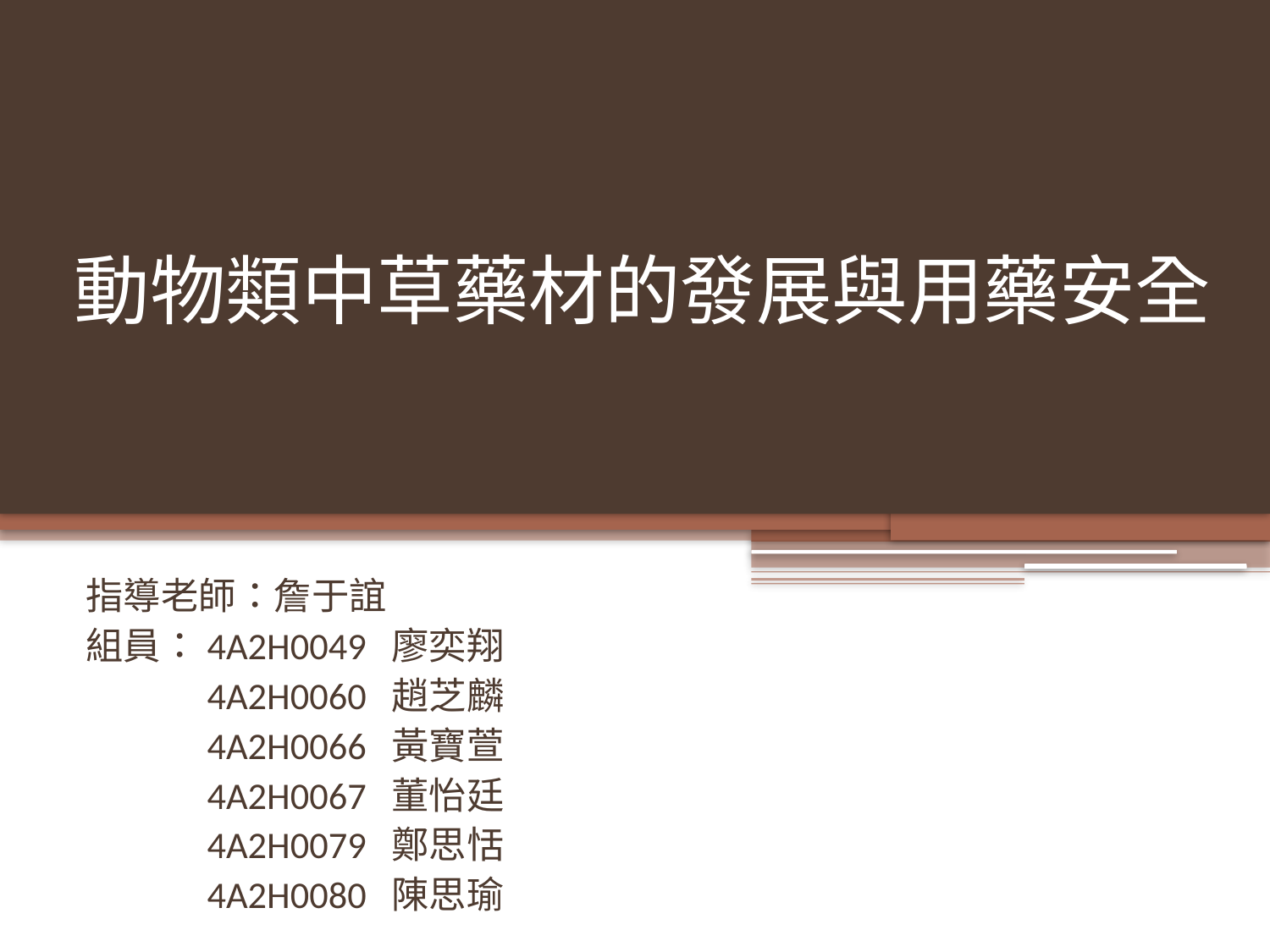

# 動物類中草藥材的發展與用藥安全
指導老師：詹于誼
組員：4A2H0049  廖奕翔
　　　4A2H0060  趙芝麟
　　　4A2H0066  黃寶萱
　　　4A2H0067  董怡廷
　　　4A2H0079  鄭思恬
　　　4A2H0080  陳思瑜